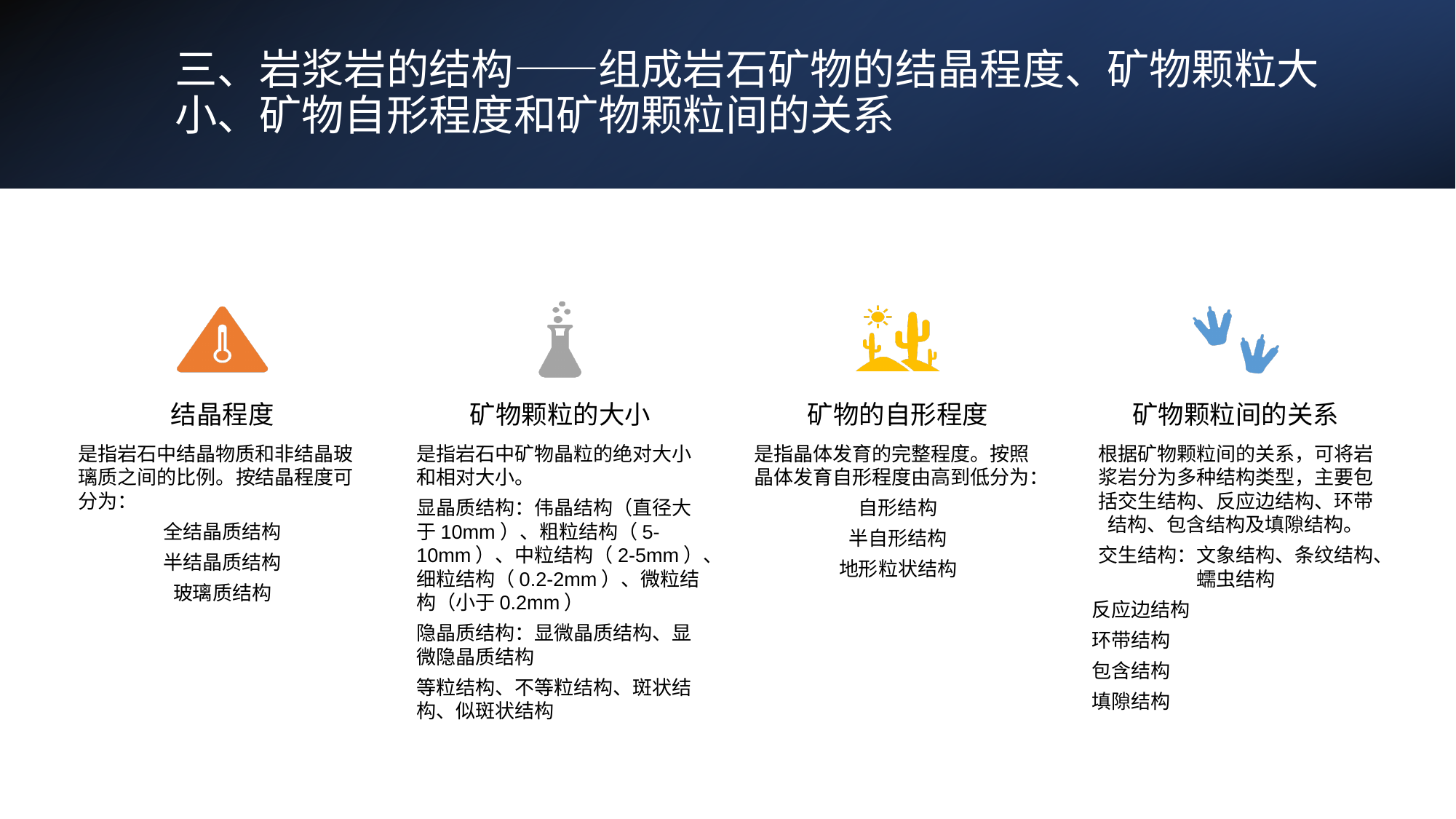

# 三、岩浆岩的结构——组成岩石矿物的结晶程度、矿物颗粒大小、矿物自形程度和矿物颗粒间的关系
结晶程度
是指岩石中结晶物质和非结晶玻璃质之间的比例。按结晶程度可分为：
全结晶质结构
半结晶质结构
玻璃质结构
矿物颗粒的大小
是指岩石中矿物晶粒的绝对大小和相对大小。
显晶质结构：伟晶结构（直径大于10mm）、粗粒结构（5-10mm）、中粒结构（2-5mm）、细粒结构（0.2-2mm）、微粒结构（小于0.2mm）
隐晶质结构：显微晶质结构、显微隐晶质结构
等粒结构、不等粒结构、斑状结构、似斑状结构
矿物的自形程度
是指晶体发育的完整程度。按照晶体发育自形程度由高到低分为：
自形结构
半自形结构
地形粒状结构
矿物颗粒间的关系
根据矿物颗粒间的关系，可将岩浆岩分为多种结构类型，主要包括交生结构、反应边结构、环带结构、包含结构及填隙结构。
交生结构：文象结构、条纹结构、蠕虫结构
反应边结构
环带结构
包含结构
填隙结构